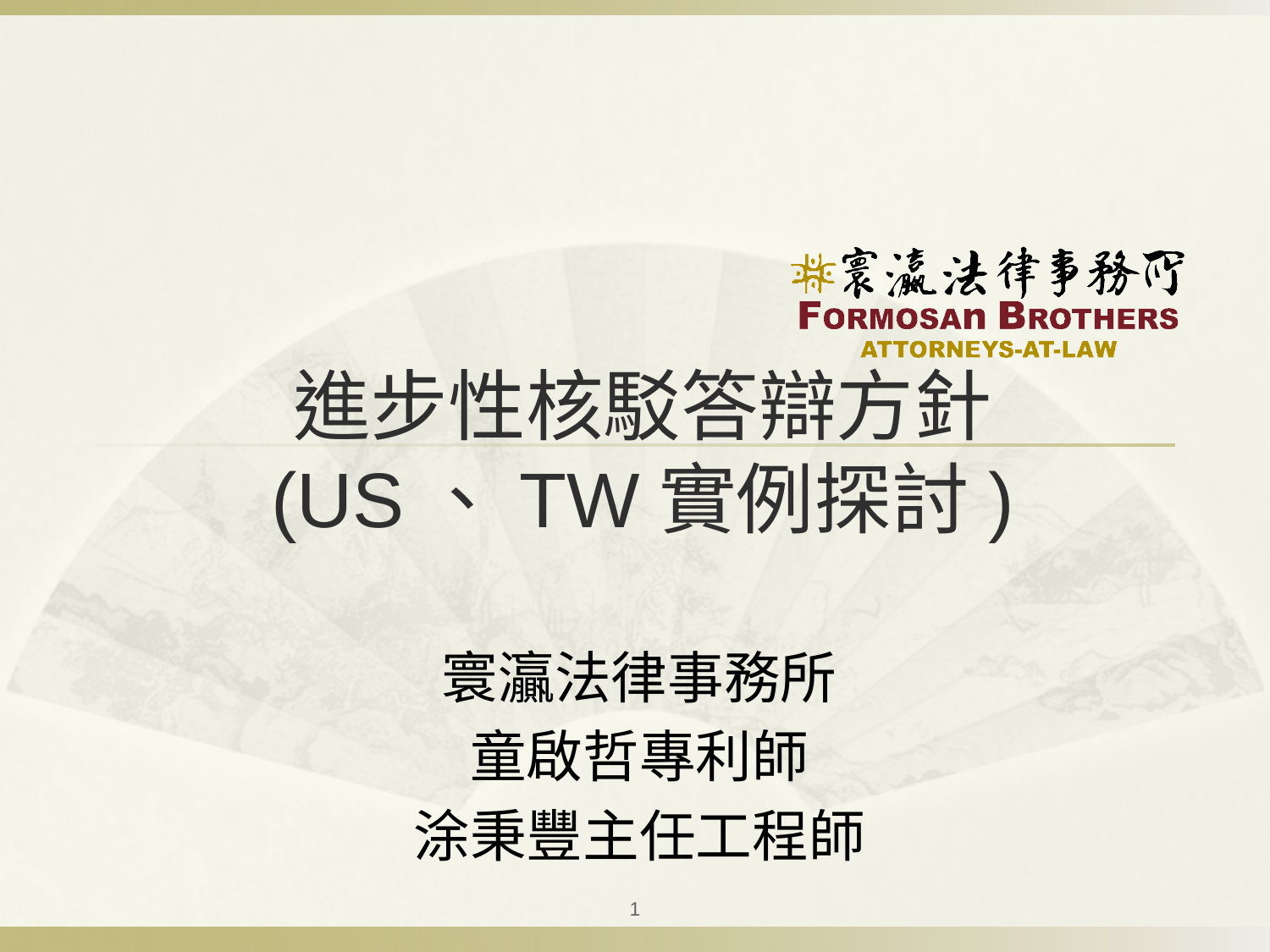

# 進步性核駁答辯方針 (US、TW實例探討)
寰灜法律事務所
童啟哲專利師
涂秉豐主任工程師
1